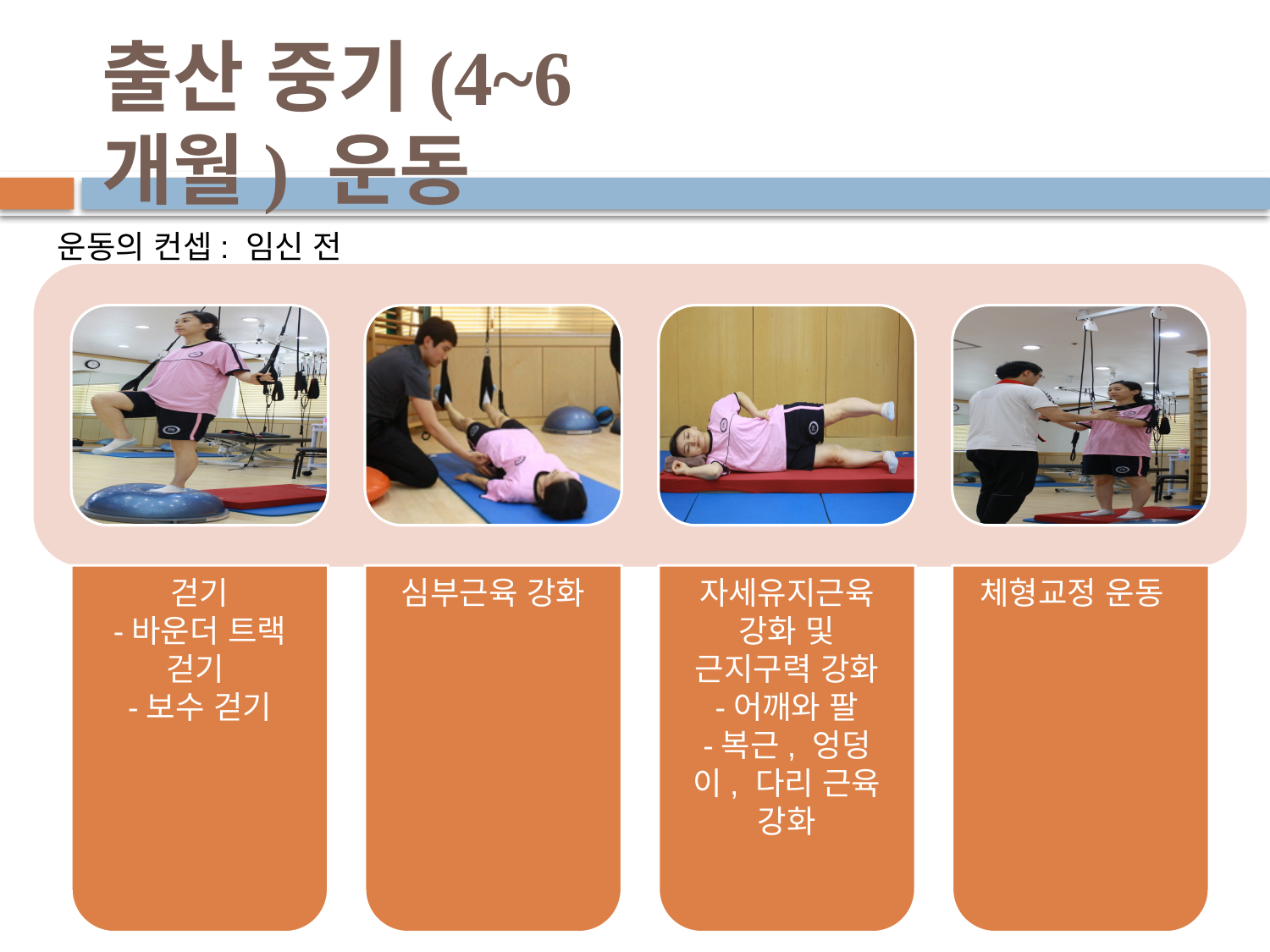

# 출산 중기(4~6개월) 운동
운동의 컨셉: 임신 전 체중으로 회복
걷기
-바운더 트랙 걷기
-보수 걷기
심부근육 강화
자세유지근육 강화 및 근지구력 강화
-어깨와 팔
-복근, 엉덩이, 다리 근육 강화
체형교정 운동